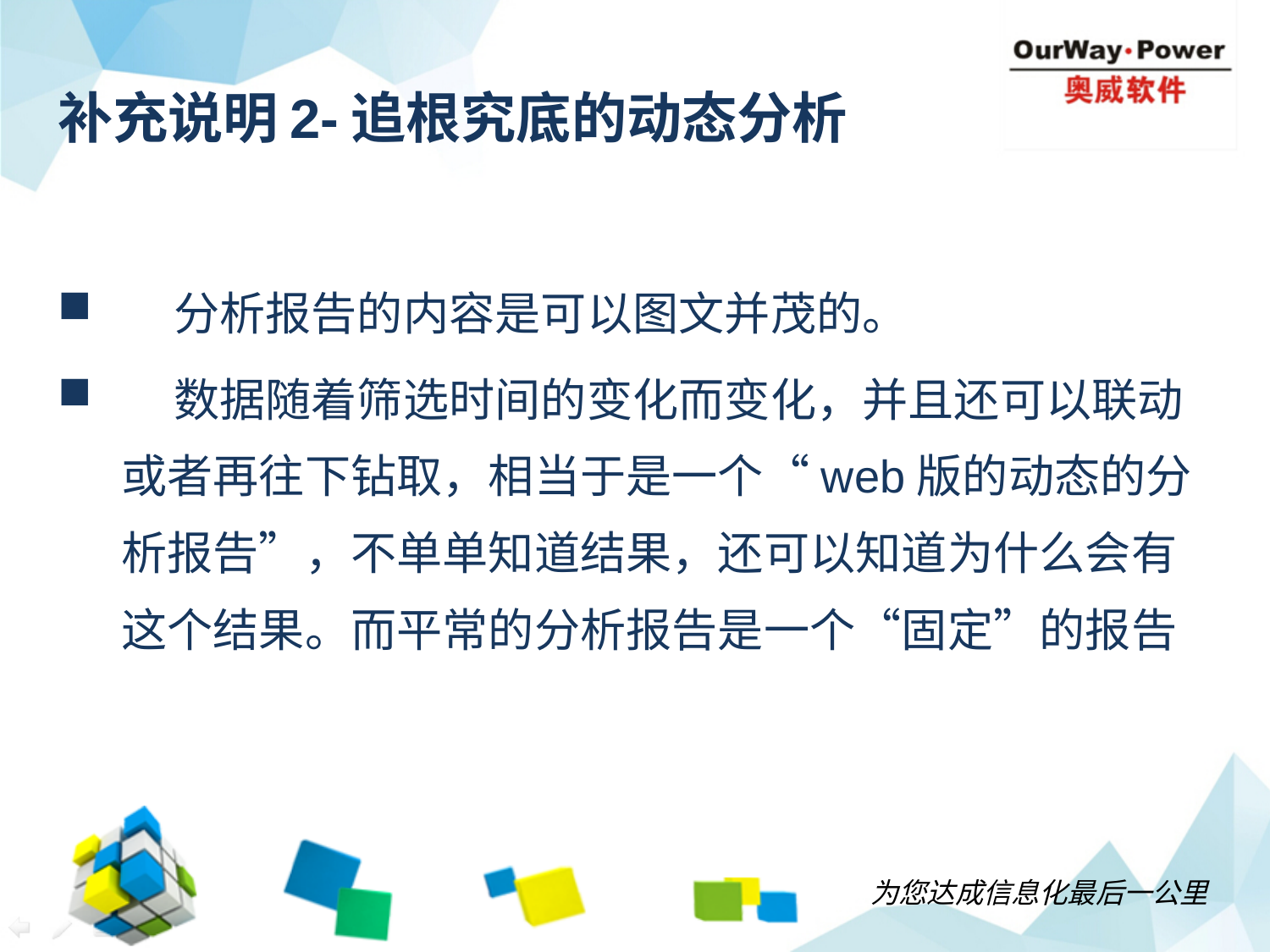

# 补充说明2-追根究底的动态分析
    分析报告的内容是可以图文并茂的。
    数据随着筛选时间的变化而变化，并且还可以联动或者再往下钻取，相当于是一个“web版的动态的分析报告”，不单单知道结果，还可以知道为什么会有这个结果。而平常的分析报告是一个“固定”的报告